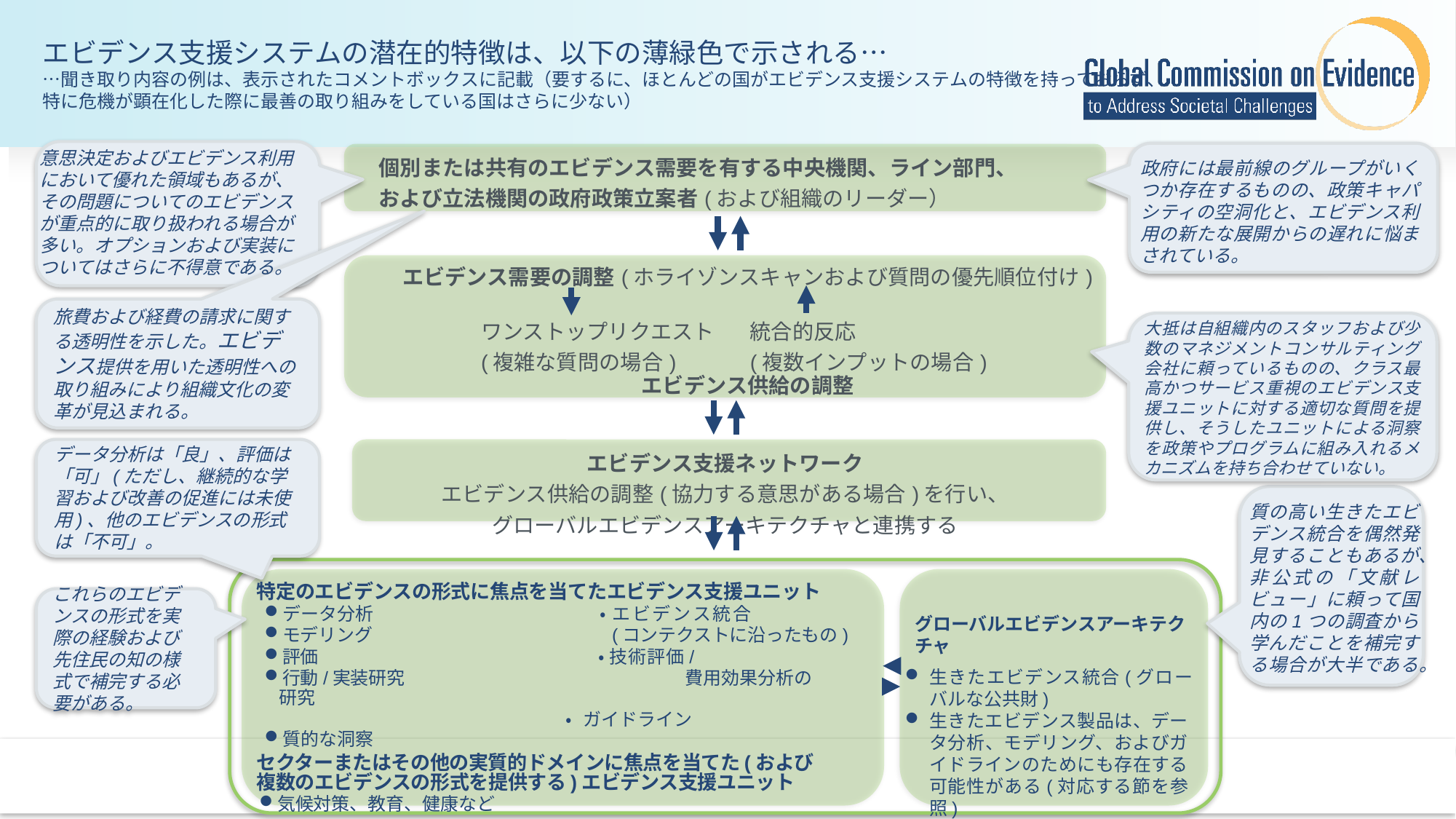

# エビデンス支援システムの潜在的特徴は、以下の薄緑色で示される… …聞き取り内容の例は、表示されたコメントボックスに記載（要するに、ほとんどの国がエビデンス支援システムの特徴を持っておらず、 特に危機が顕在化した際に最善の取り組みをしている国はさらに少ない）
意思決定およびエビデンス利用において優れた領域もあるが、その問題についてのエビデンスが重点的に取り扱われる場合が多い。オプションおよび実装についてはさらに不得意である。

| 個別または共有のエビデンス需要を有する中央機関、ライン部門、 および立法機関の政府政策立案者(および組織のリーダー） |
| --- |
政府には最前線のグループがいくつか存在するものの、政策キャパシティの空洞化と、エビデンス利用の新たな展開からの遅れに悩まされている。

| エビデンス需要の調整(ホライゾンスキャンおよび質問の優先順位付け) |  |
| --- | --- |
| ワンストップリクエスト (複雑な質問の場合) | 統合的反応 (複数インプットの場合) |
| エビデンス供給の調整 |  |
旅費および経費の請求に関する透明性を示した。エビデンス提供を用いた透明性への取り組みにより組織文化の変革が見込まれる。

大抵は自組織内のスタッフおよび少数のマネジメントコンサルティング会社に頼っているものの、クラス最高かつサービス重視のエビデンス支援ユニットに対する適切な質問を提供し、そうしたユニットによる洞察を政策やプログラムに組み入れるメカニズムを持ち合わせていない。

データ分析は「良」、評価は「可」(ただし、継続的な学習および改善の促進には未使用)、他のエビデンスの形式は「不可」。
| エビデンス支援ネットワーク エビデンス供給の調整(協力する意思がある場合)を行い、 グローバルエビデンスアーキテクチャと連携する |
| --- |

質の高い生きたエビデンス統合を偶然発見することもあるが、非公式の「文献レビュー」に頼って国内の1つの調査から学んだことを補完する場合が大半である。

グローバルエビデンスアーキテクチャ
生きたエビデンス統合(グローバルな公共財)
生きたエビデンス製品は、データ分析、モデリング、およびガイドラインのためにも存在する可能性がある(対応する節を参照)
特定のエビデンスの形式に焦点を当てたエビデンス支援ユニット
データ分析		• エビデンス統合
モデリング		(コンテクストに沿ったもの)
評価		• 技術評価/
行動/実装研究		　　　　　　　　　　　　費用効果分析の研究
				• ガイドライン
質的な洞察
セクターまたはその他の実質的ドメインに焦点を当てた(および複数のエビデンスの形式を提供する)エビデンス支援ユニット
気候対策、教育、健康など
これらのエビデンスの形式を実際の経験および先住民の知の様式で補完する必要がある。